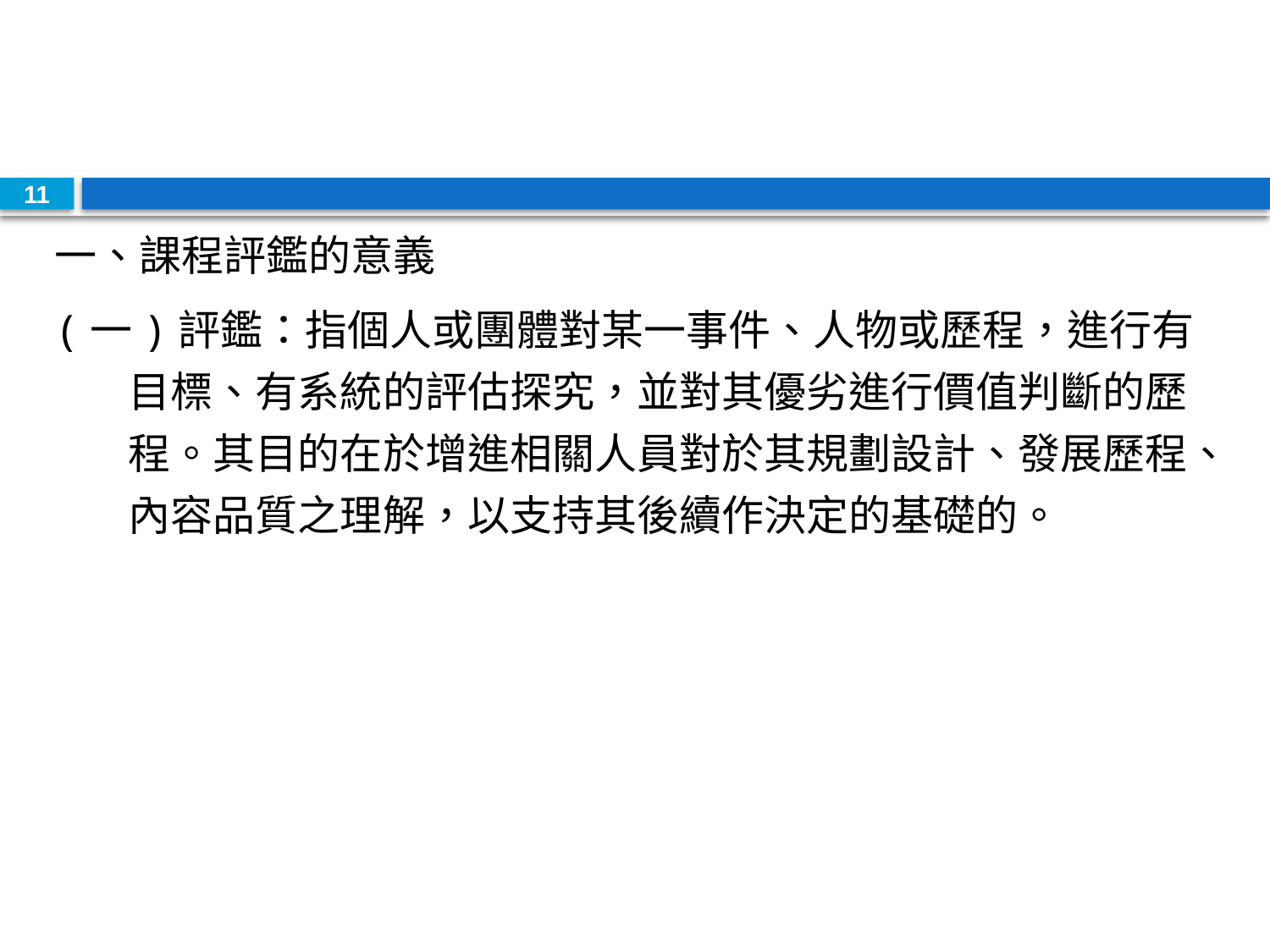

#
11
一、課程評鑑的意義
(一)評鑑：指個人或團體對某一事件、人物或歷程，進行有目標、有系統的評估探究，並對其優劣進行價值判斷的歷程。其目的在於增進相關人員對於其規劃設計、發展歷程、內容品質之理解，以支持其後續作決定的基礎的。